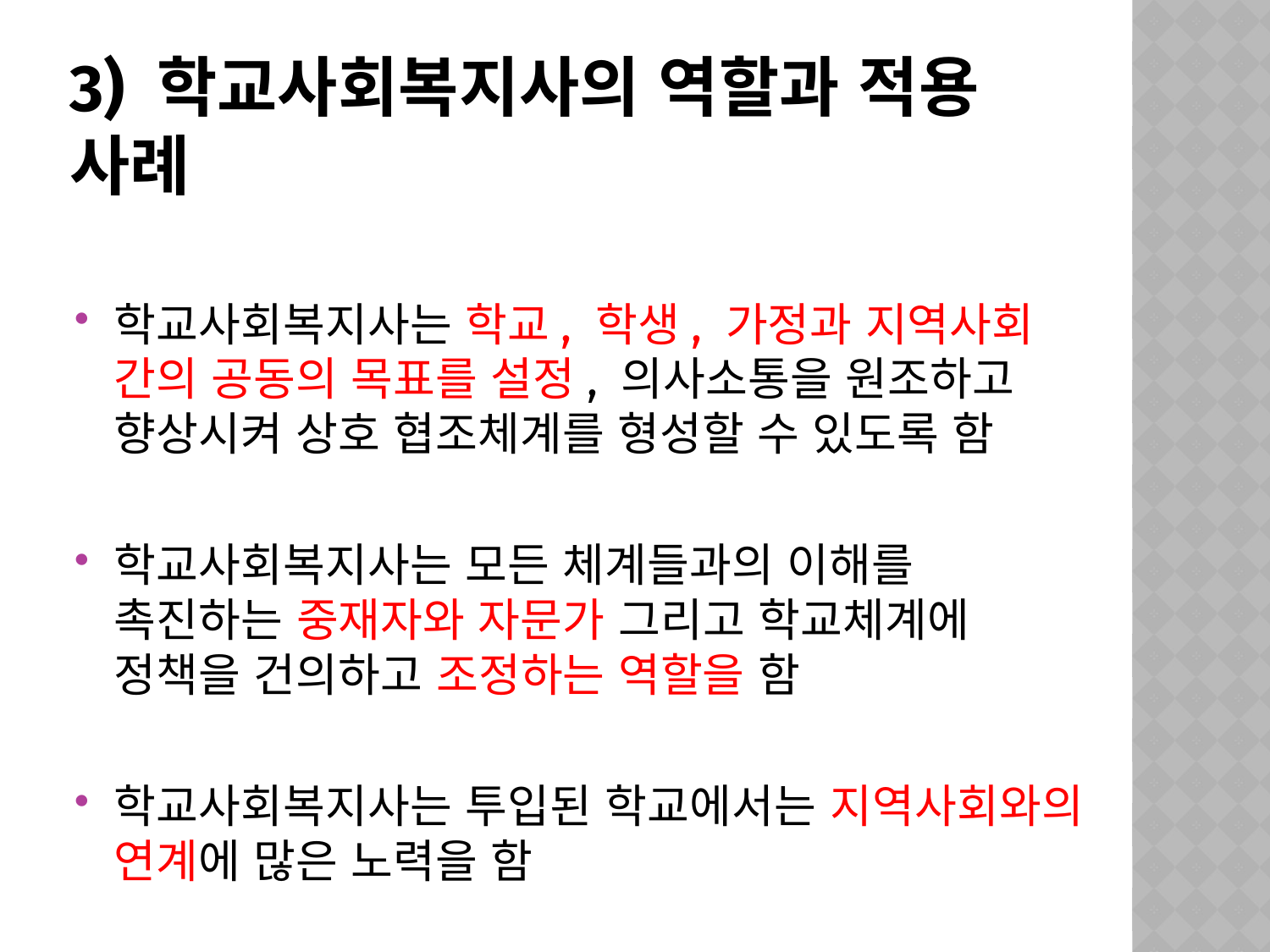

# 3) 학교사회복지사의 역할과 적용 사례

학교사회복지사는 학교, 학생, 가정과 지역사회 간의 공동의 목표를 설정, 의사소통을 원조하고 향상시켜 상호 협조체계를 형성할 수 있도록 함

학교사회복지사는 모든 체계들과의 이해를 촉진하는 중재자와 자문가 그리고 학교체계에 정책을 건의하고 조정하는 역할을 함

학교사회복지사는 투입된 학교에서는 지역사회와의 연계에 많은 노력을 함